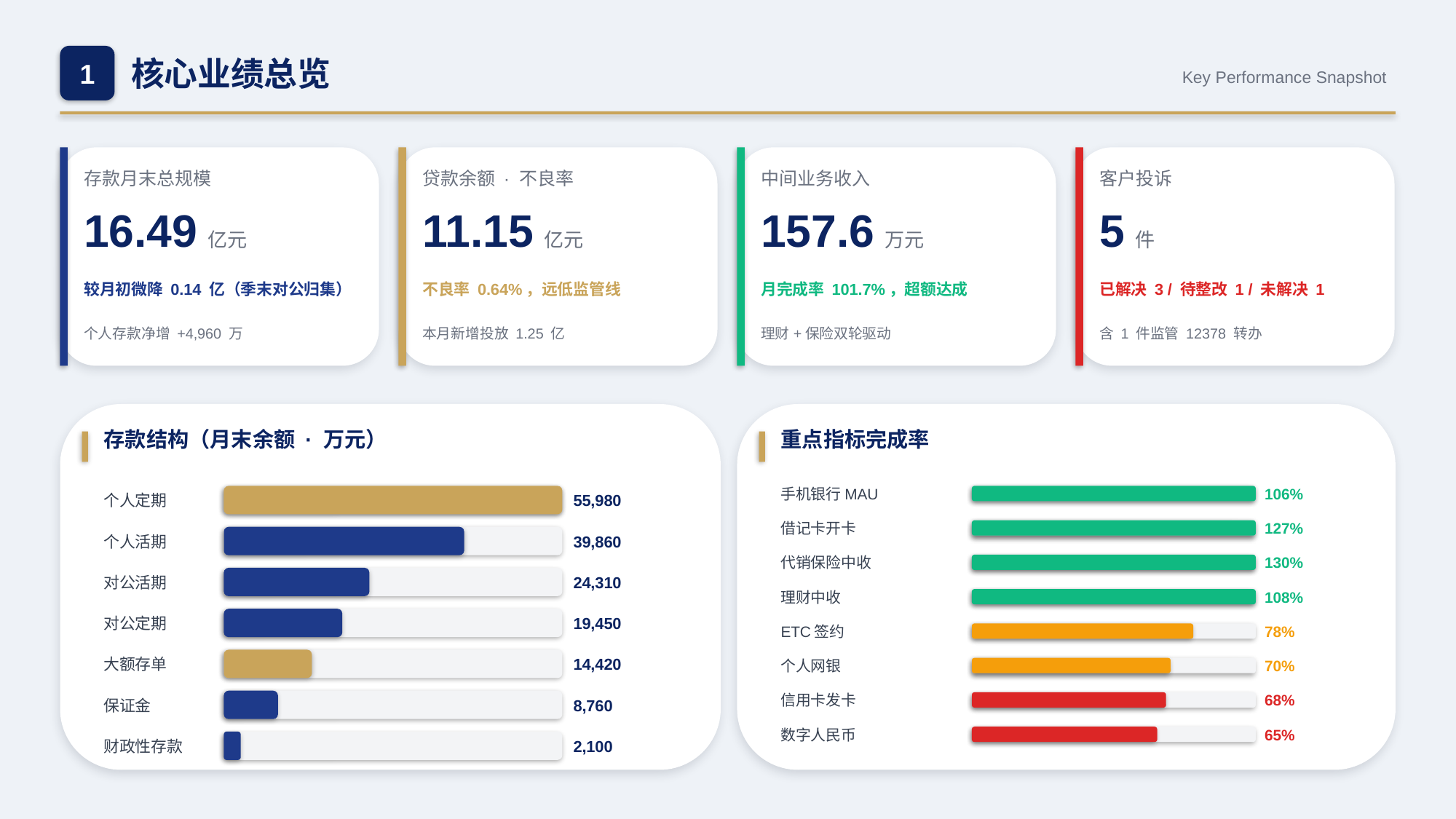

1
核心业绩总览
Key Performance Snapshot

存款月末总规模
贷款余额 · 不良率
中间业务收入
客户投诉
16.49 亿元
11.15 亿元
157.6 万元
5 件
较月初微降 0.14 亿（季末对公归集）
不良率 0.64%，远低监管线
月完成率 101.7%，超额达成
已解决 3 / 待整改 1 / 未解决 1
个人存款净增 +4,960 万
本月新增投放 1.25 亿
理财+保险双轮驱动
含 1 件监管 12378 转办

存款结构（月末余额 · 万元）
重点指标完成率

手机银行MAU
106%
个人定期
55,980

借记卡开卡
127%

个人活期
39,860

代销保险中收
130%

对公活期
24,310

理财中收
108%

对公定期
19,450

ETC签约
78%

大额存单
14,420

个人网银
70%

信用卡发卡
68%
保证金
8,760

数字人民币
65%

财政性存款
2,100